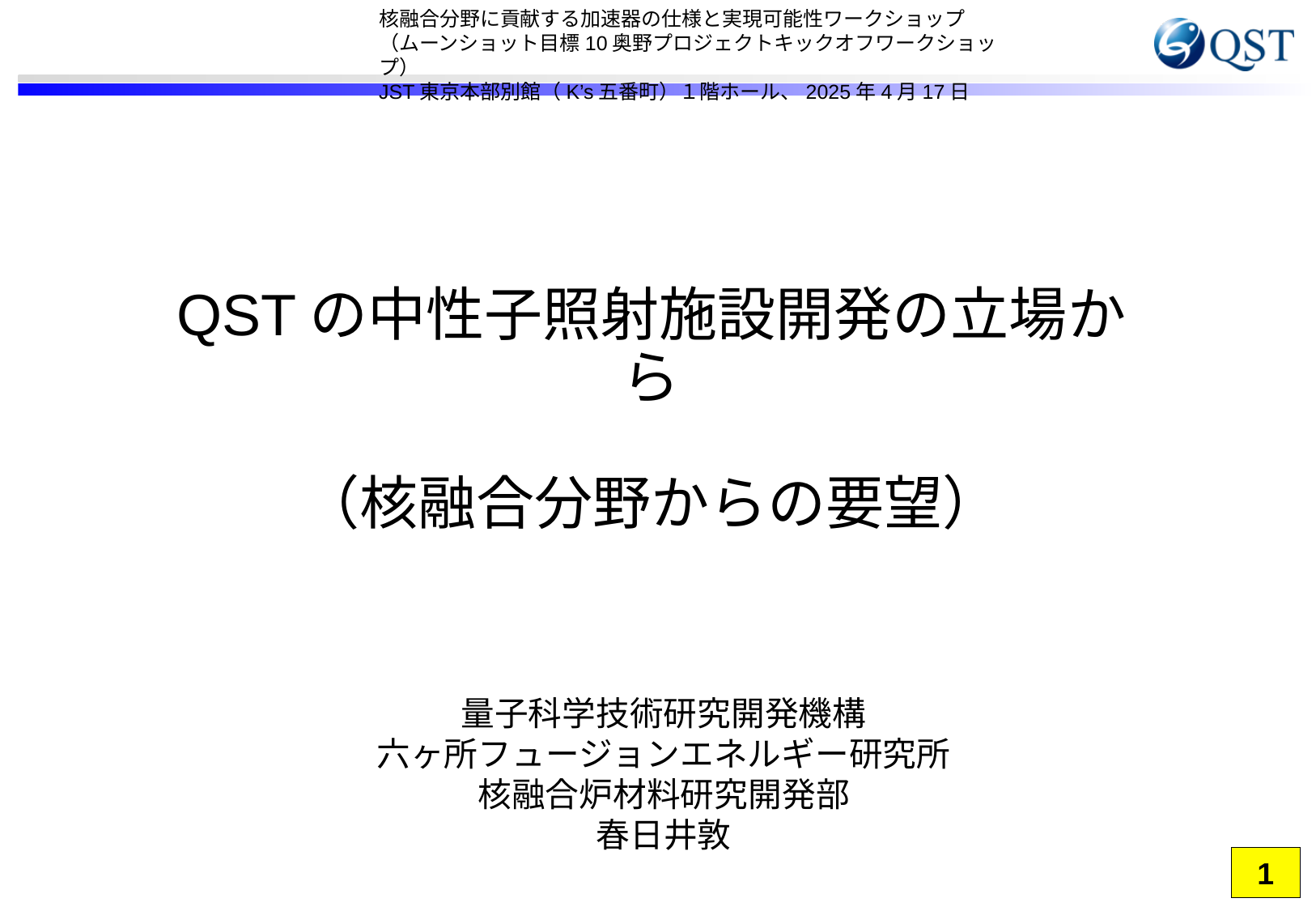

核融合分野に貢献する加速器の仕様と実現可能性ワークショップ
（ムーンショット目標10奥野プロジェクトキックオフワークショップ）
JST東京本部別館（K’s五番町）１階ホール、2025年4月17日
QSTの中性子照射施設開発の立場から
（核融合分野からの要望）
量子科学技術研究開発機構
六ヶ所フュージョンエネルギー研究所
核融合炉材料研究開発部
春日井敦
1